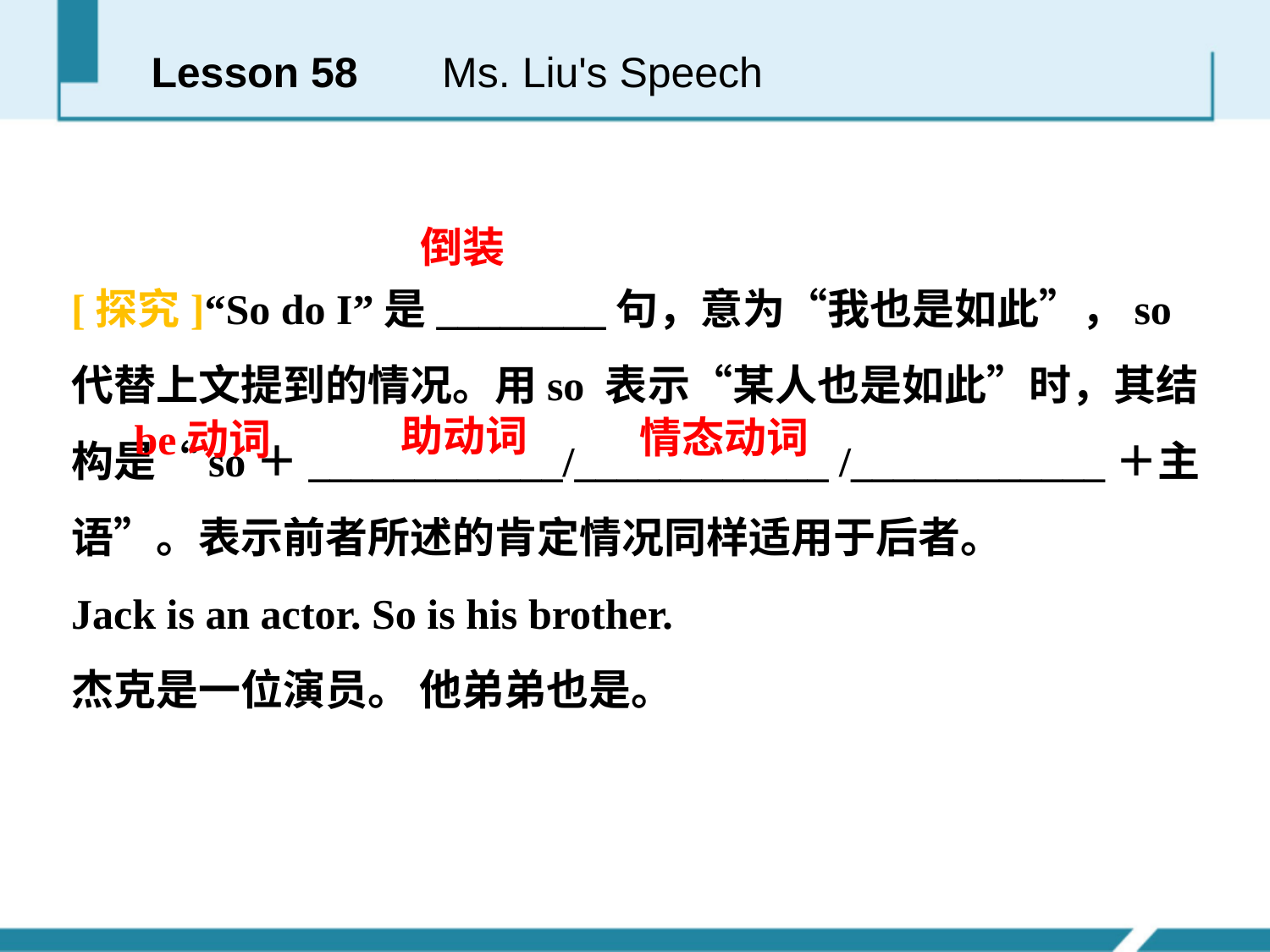

Lesson 58 　 Ms. Liu's Speech
倒装
[探究]“So do I”是________句，意为“我也是如此”，so代替上文提到的情况。用so 表示“某人也是如此”时，其结构是“so＋____________/____________ /____________＋主语”。表示前者所述的肯定情况同样适用于后者。
Jack is an actor. So is his brother.
杰克是一位演员。 他弟弟也是。
助动词
情态动词
be动词